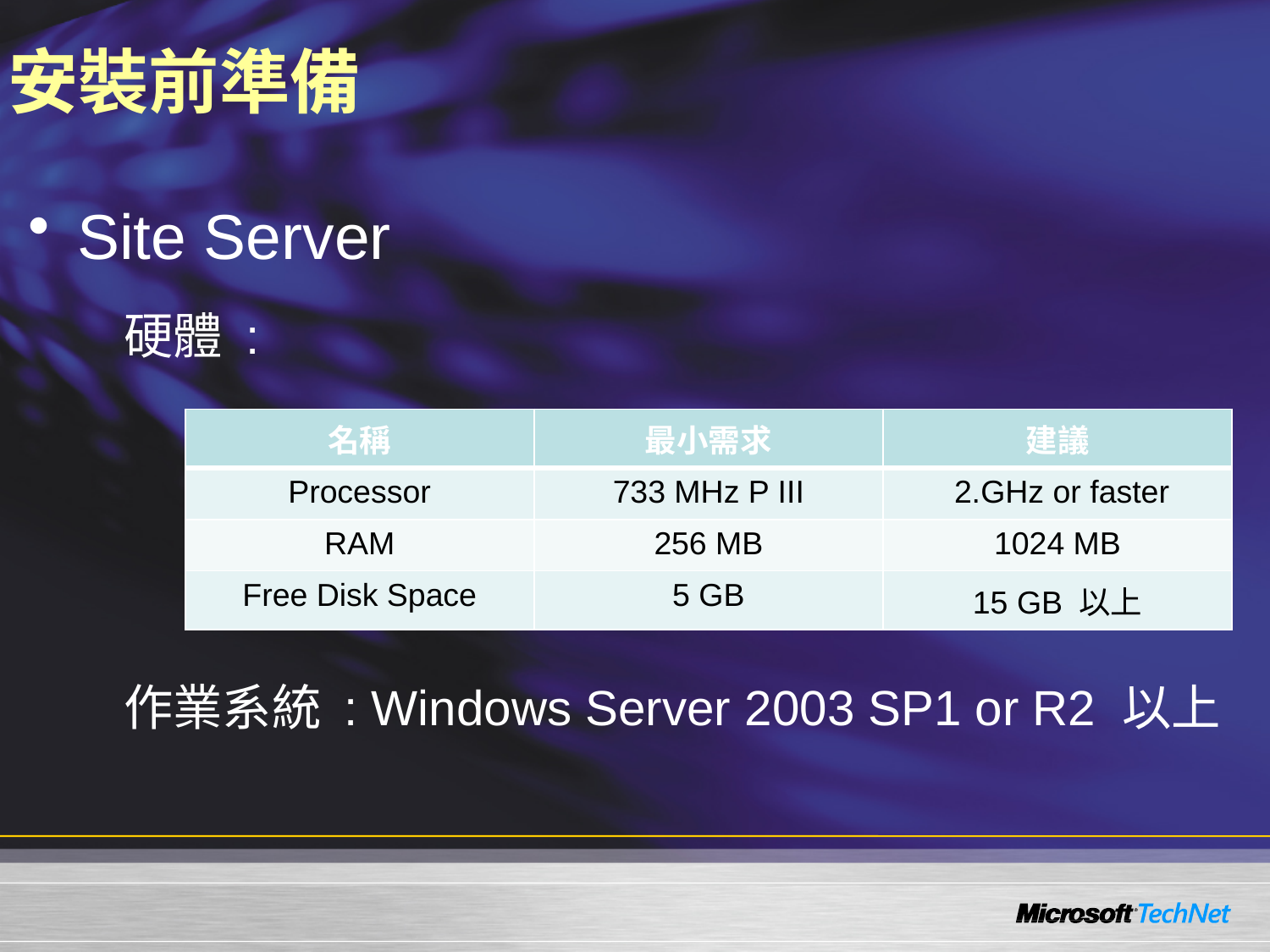

# 安裝前準備
Site Server
硬體 :

作業系統 : Windows Server 2003 SP1 or R2 以上

| 名稱 | 最小需求 | 建議 |
| --- | --- | --- |
| Processor | 733 MHz P III | 2.GHz or faster |
| RAM | 256 MB | 1024 MB |
| Free Disk Space | 5 GB | 15 GB 以上 |